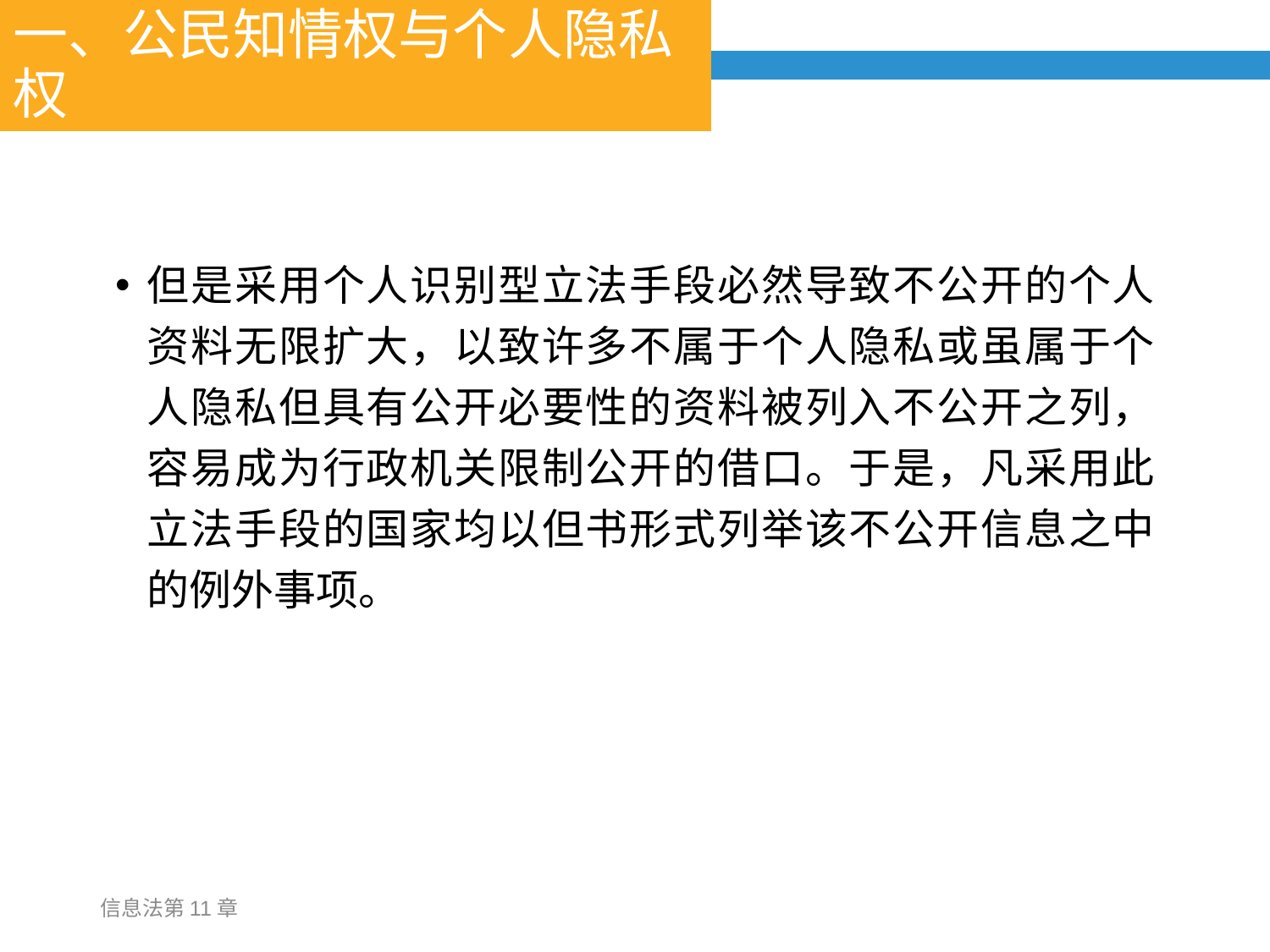

# 一、公民知情权与个人隐私权
但是采用个人识别型立法手段必然导致不公开的个人资料无限扩大，以致许多不属于个人隐私或虽属于个人隐私但具有公开必要性的资料被列入不公开之列，容易成为行政机关限制公开的借口。于是，凡采用此立法手段的国家均以但书形式列举该不公开信息之中的例外事项。

信息法第11章